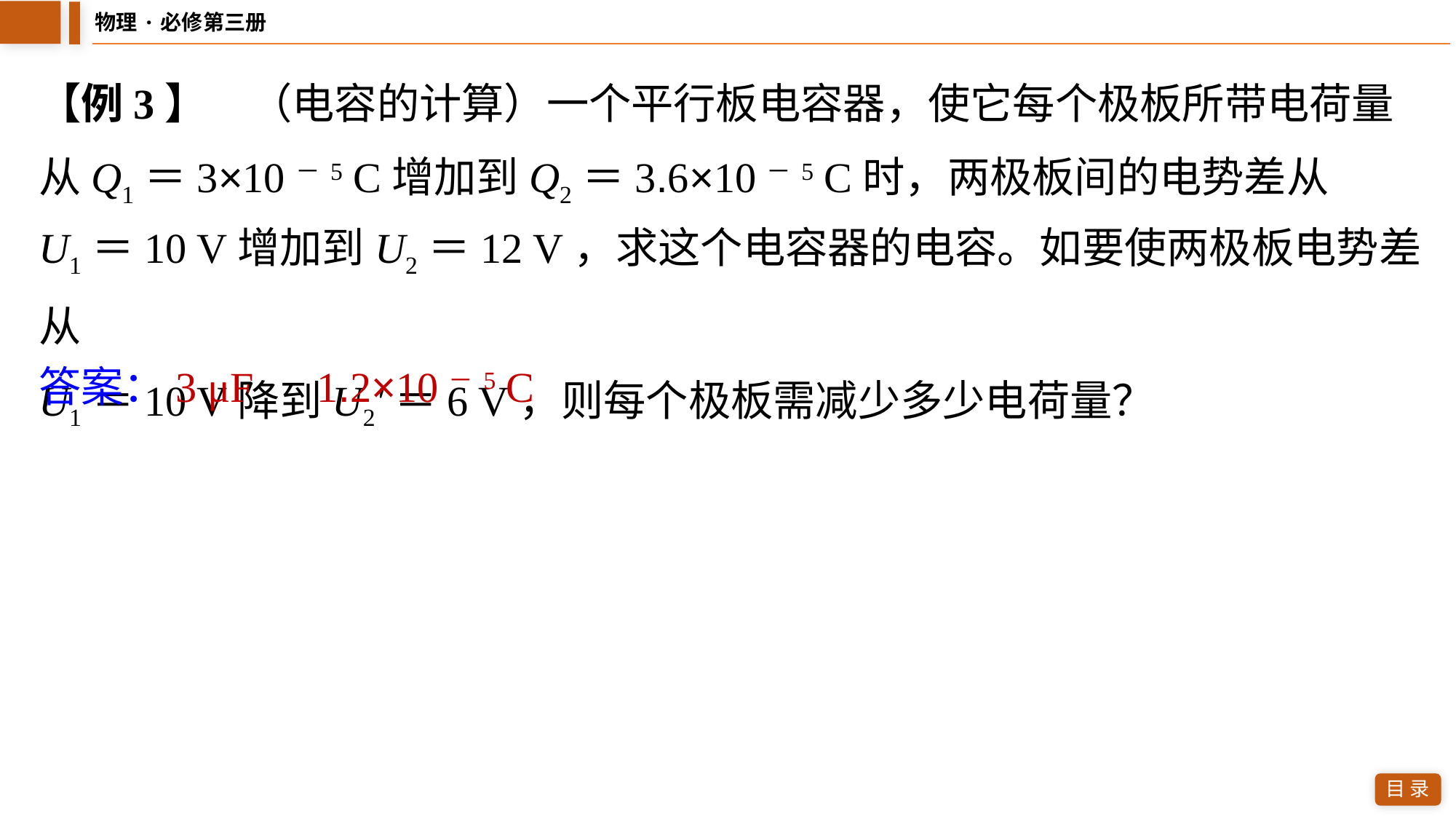

【例3】　（电容的计算）一个平行板电容器，使它每个极板所带电荷量
从Q1＝3×10－5 C增加到Q2＝3.6×10－5 C时，两极板间的电势差从
U1＝10 V增加到U2＝12 V，求这个电容器的电容。如要使两极板电势差从
U1＝10 V降到U2'＝6 V，则每个极板需减少多少电荷量？
答案：3 μF　1.2×10－5 C